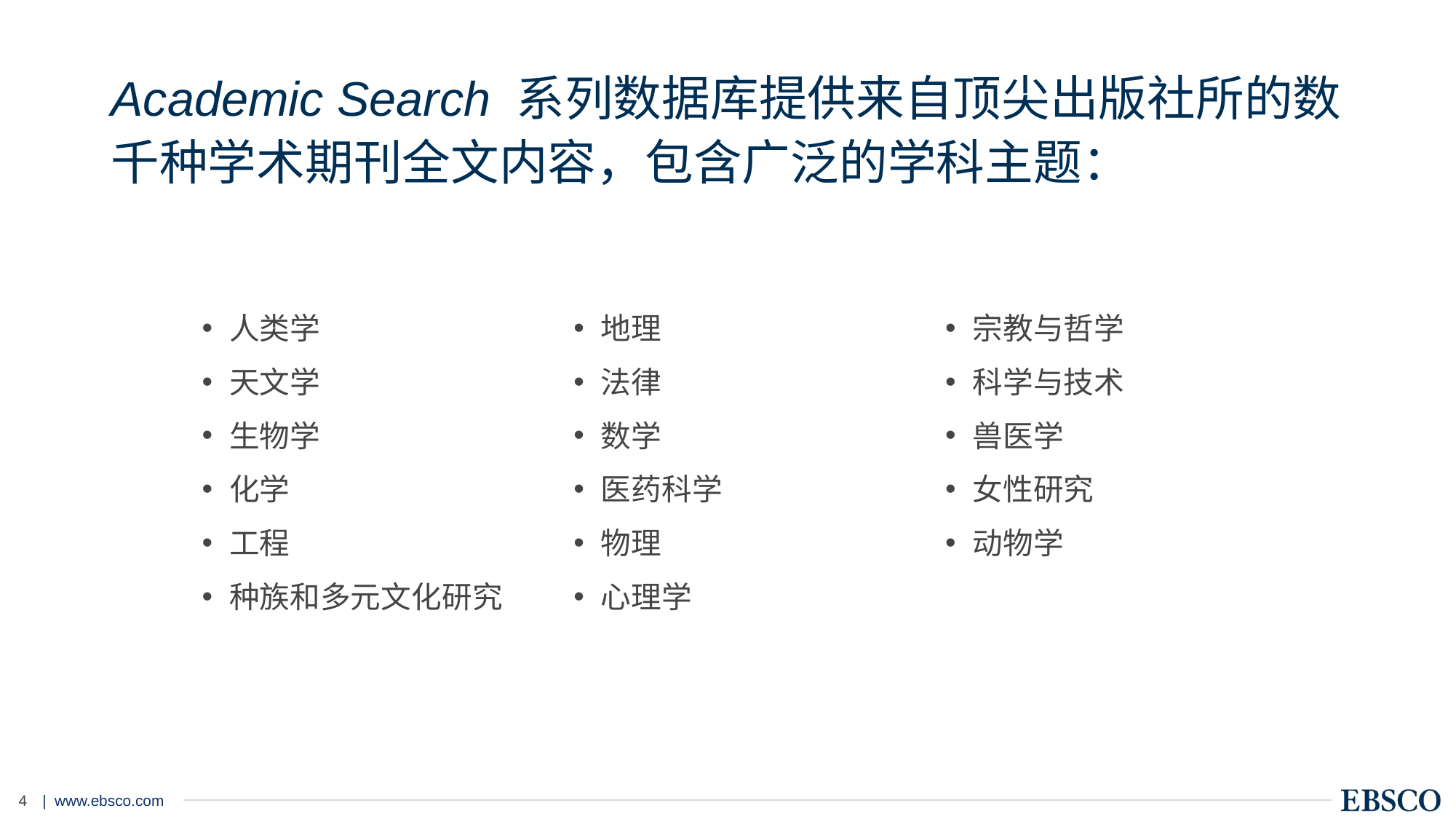

# Academic Search 系列数据库提供来自顶尖出版社所的数千种学术期刊全文内容，包含广泛的学科主题：
人类学
天文学
生物学
化学
工程
种族和多元文化研究
地理
法律
数学
医药科学
物理
心理学
宗教与哲学
科学与技术
兽医学
女性研究
动物学